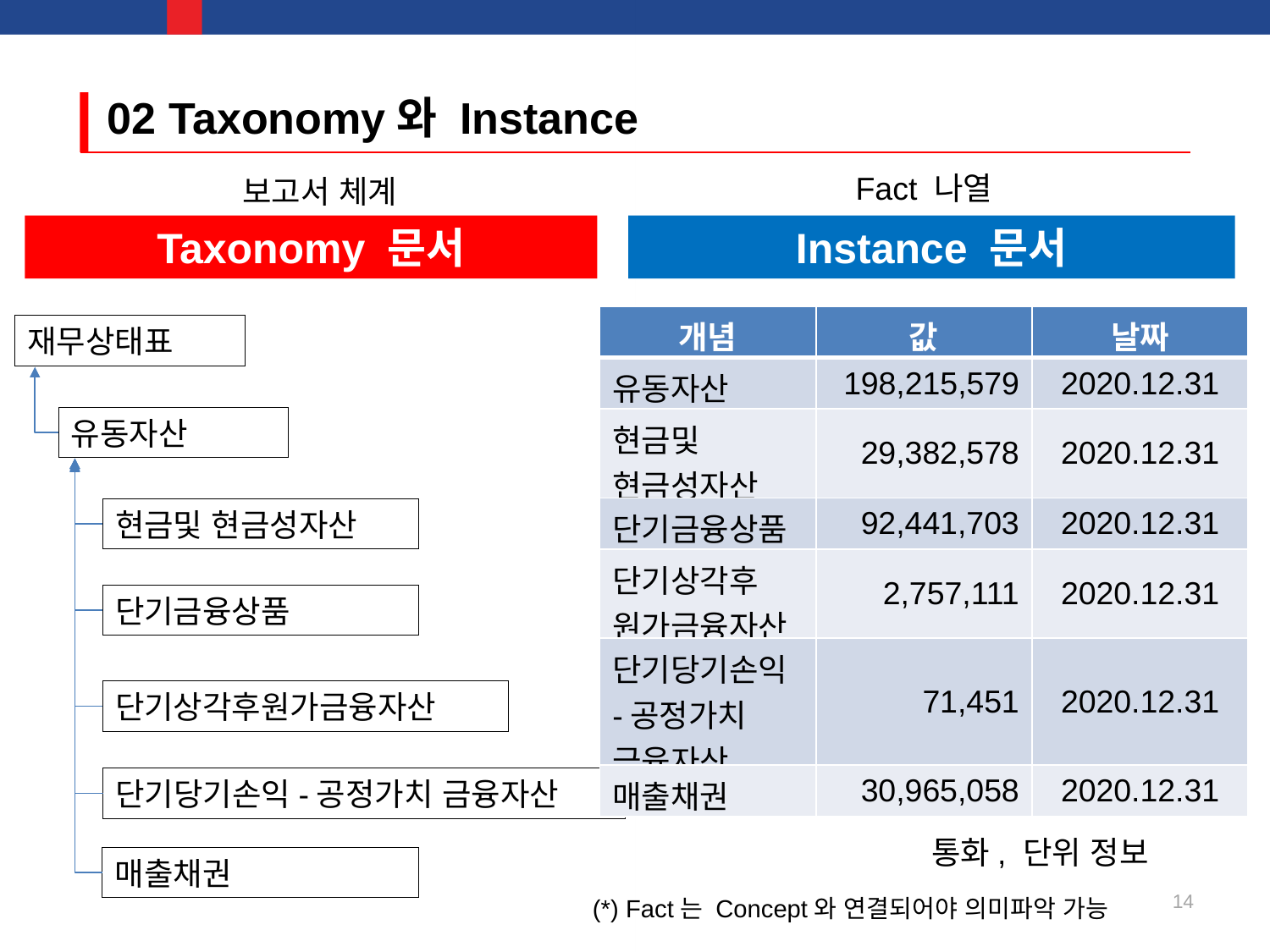

# 02 Taxonomy와 Instance
Fact 나열
보고서 체계
Taxonomy 문서
Instance 문서
| 개념 | 값 | 날짜 |
| --- | --- | --- |
| 유동자산 | 198,215,579 | 2020.12.31 |
| 현금및 현금성자산 | 29,382,578 | 2020.12.31 |
| 단기금융상품 | 92,441,703 | 2020.12.31 |
| 단기상각후 원가금융자산 | 2,757,111 | 2020.12.31 |
| 단기당기손익-공정가치 금융자산 | 71,451 | 2020.12.31 |
| 매출채권 | 30,965,058 | 2020.12.31 |
재무상태표
유동자산
현금및 현금성자산
단기금융상품
단기상각후원가금융자산
단기당기손익-공정가치 금융자산
통화, 단위 정보
매출채권
14
(*) Fact는 Concept와 연결되어야 의미파악 가능